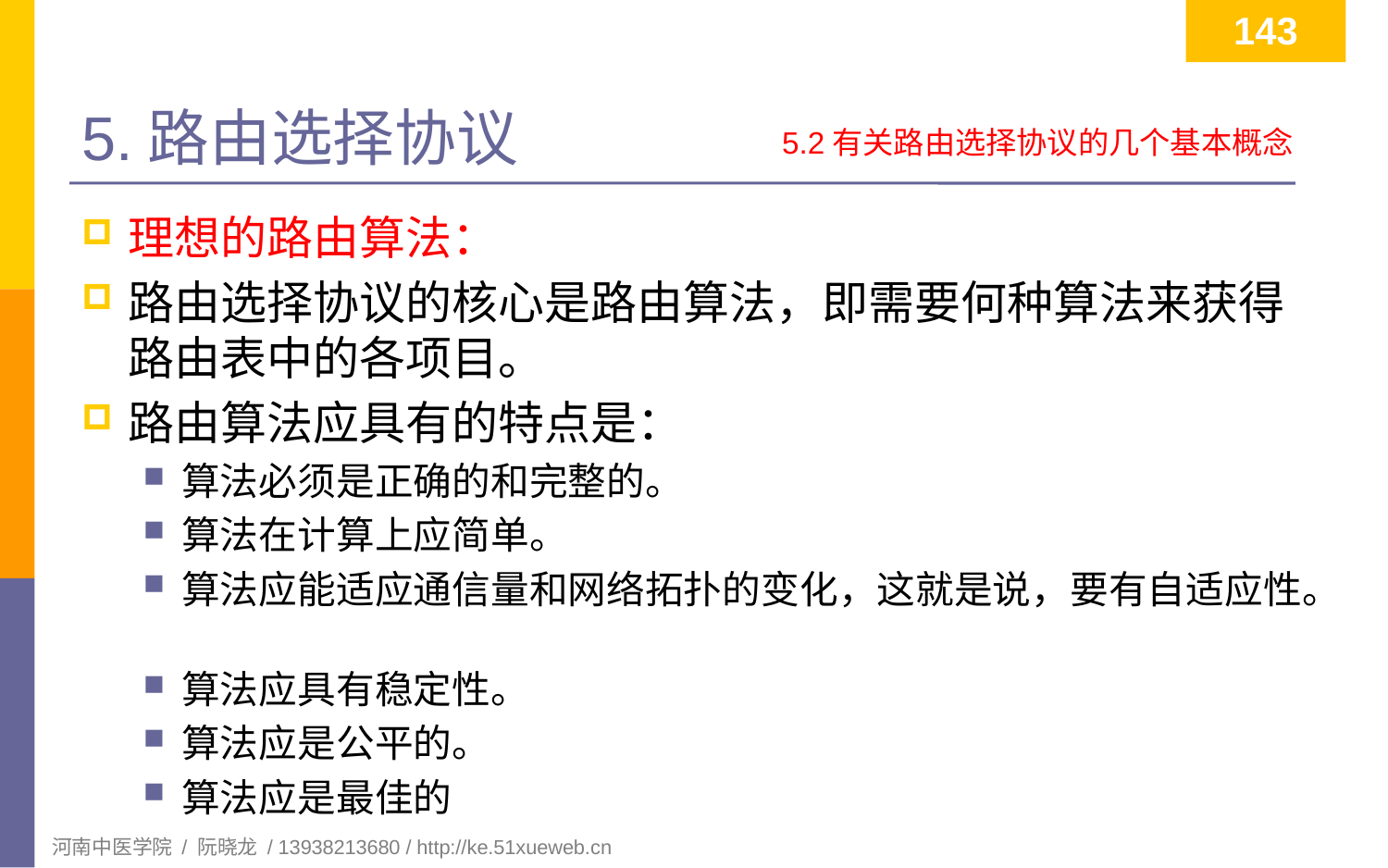

143
# 5.路由选择协议
5.2有关路由选择协议的几个基本概念
理想的路由算法：
路由选择协议的核心是路由算法，即需要何种算法来获得路由表中的各项目。
路由算法应具有的特点是：
算法必须是正确的和完整的。
算法在计算上应简单。
算法应能适应通信量和网络拓扑的变化，这就是说，要有自适应性。
算法应具有稳定性。
算法应是公平的。
算法应是最佳的